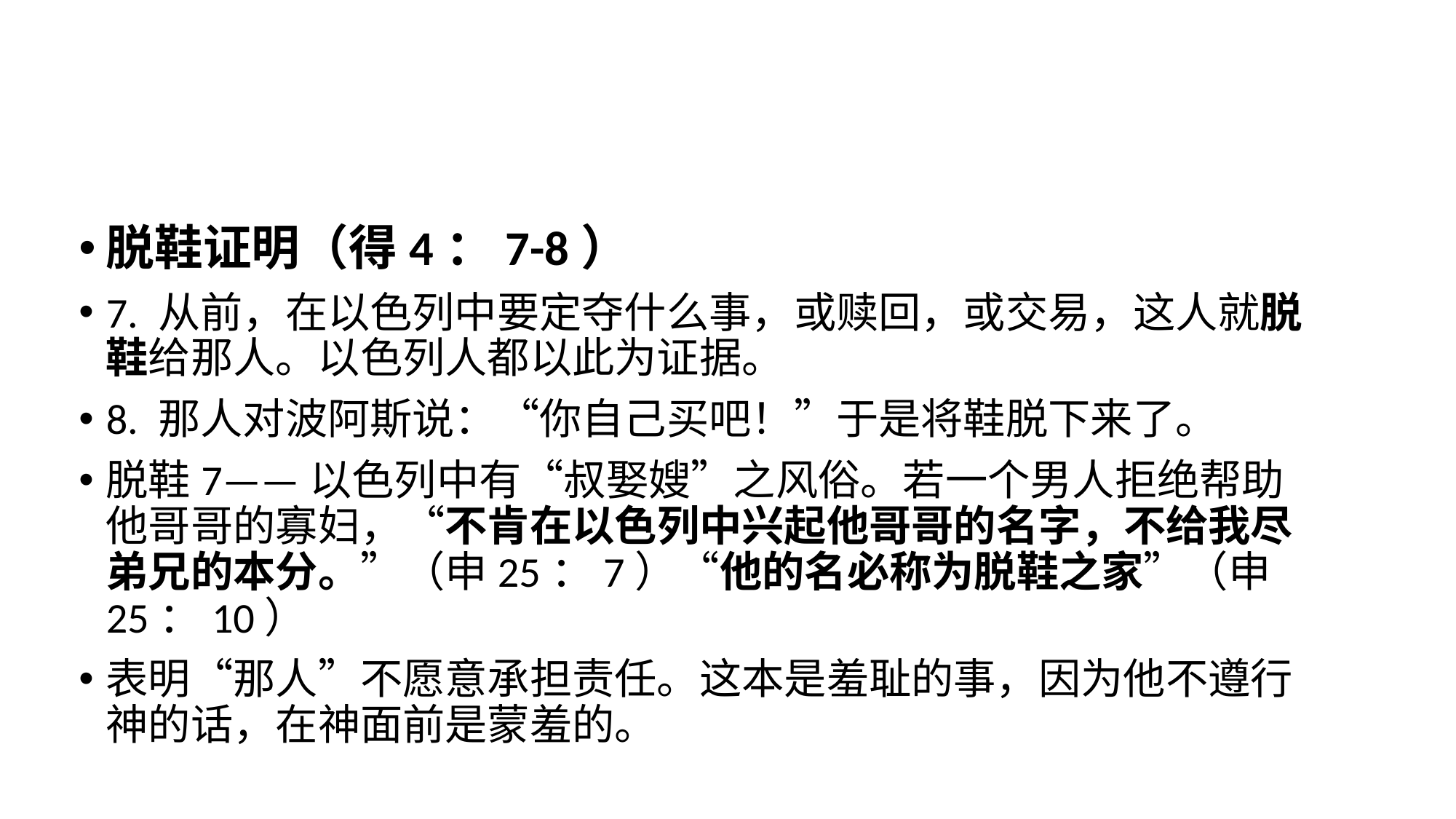

脱鞋证明（得4：7-8）
7. 从前，在以色列中要定夺什么事，或赎回，或交易，这人就脱鞋给那人。以色列人都以此为证据。
8. 那人对波阿斯说：“你自己买吧！”于是将鞋脱下来了。
脱鞋7——以色列中有“叔娶嫂”之风俗。若一个男人拒绝帮助他哥哥的寡妇，“不肯在以色列中兴起他哥哥的名字，不给我尽弟兄的本分。”（申25：7）“他的名必称为脱鞋之家”（申25：10）
表明“那人”不愿意承担责任。这本是羞耻的事，因为他不遵行神的话，在神面前是蒙羞的。